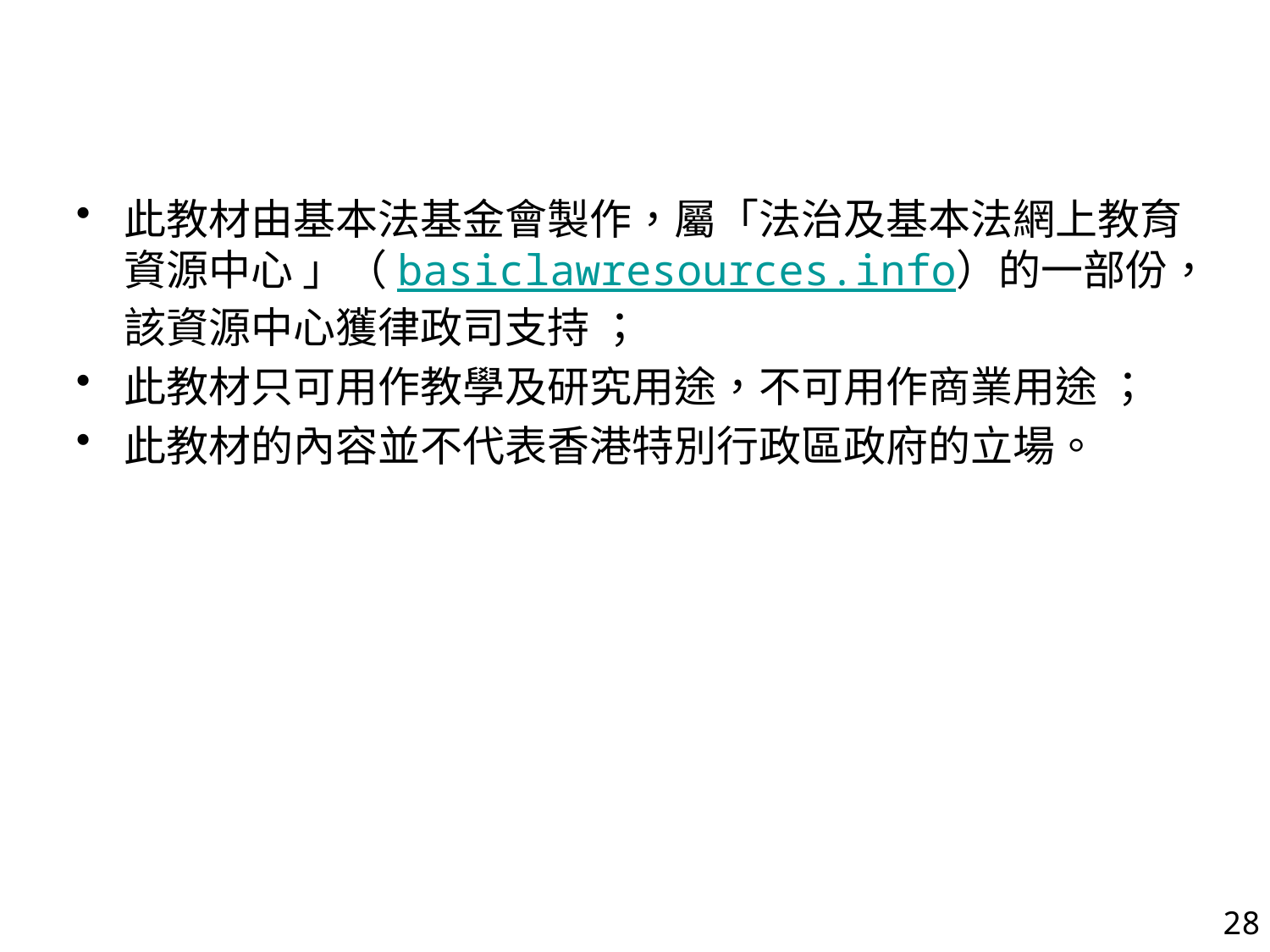

此教材由基本法基金會製作，屬「法治及基本法網上教育資源中心 」（basiclawresources.info）的一部份，該資源中心獲律政司支持 ；
此教材只可用作教學及研究用途，不可用作商業用途 ；
此教材的內容並不代表香港特別行政區政府的立場。

28